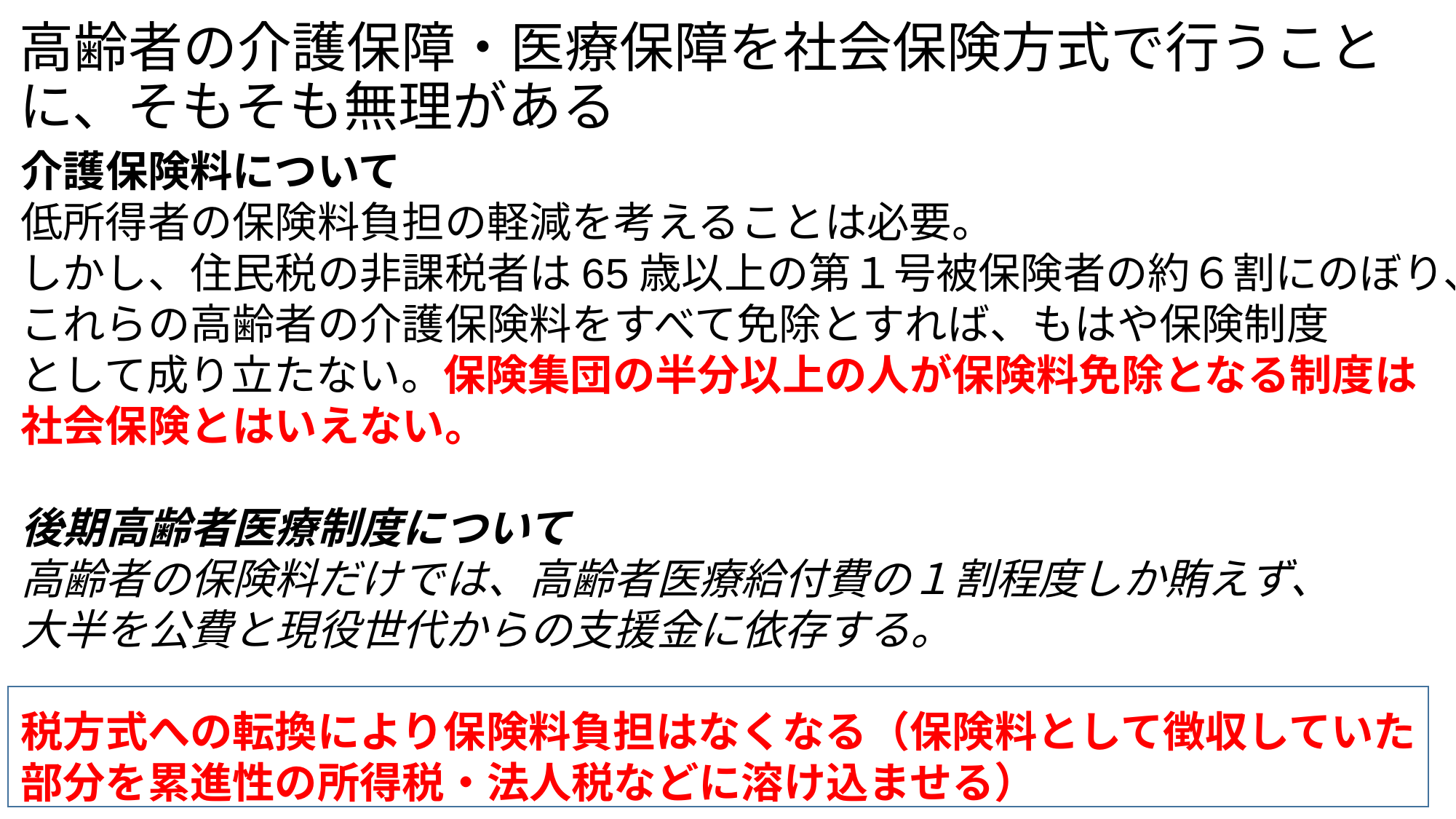

# 高齢者の介護保障・医療保障を社会保険方式で行うことに、そもそも無理がある
介護保険料について
低所得者の保険料負担の軽減を考えることは必要。
しかし、住民税の非課税者は65歳以上の第１号被保険者の約６割にのぼり、
これらの高齢者の介護保険料をすべて免除とすれば、もはや保険制度
として成り立たない。保険集団の半分以上の人が保険料免除となる制度は
社会保険とはいえない。

後期高齢者医療制度について
高齢者の保険料だけでは、高齢者医療給付費の１割程度しか賄えず、
大半を公費と現役世代からの支援金に依存する。

税方式への転換により保険料負担はなくなる（保険料として徴収していた
部分を累進性の所得税・法人税などに溶け込ませる）